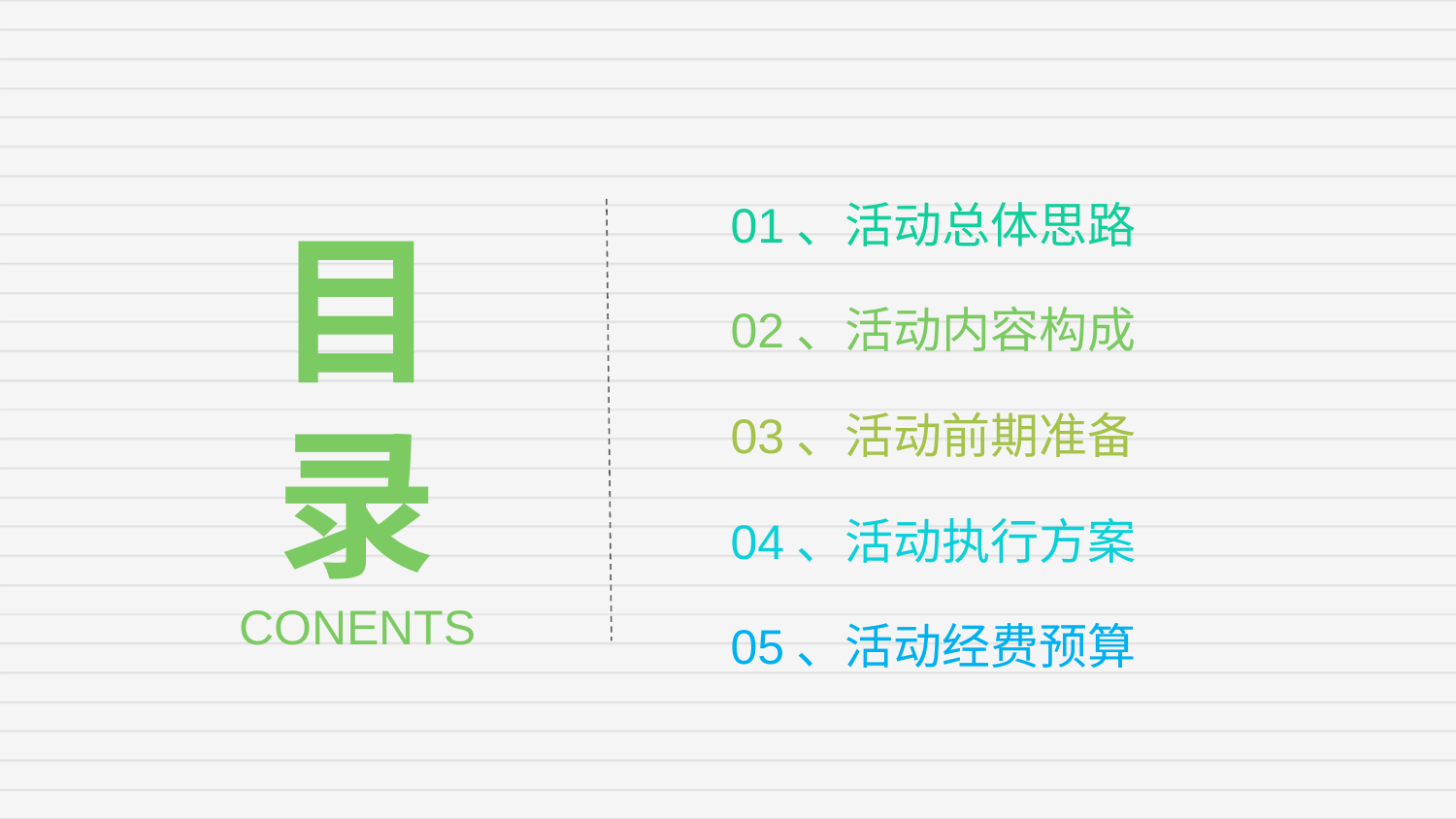

01、活动总体思路

目录
CONENTS
02、活动内容构成

03、活动前期准备

04、活动执行方案

05、活动经费预算